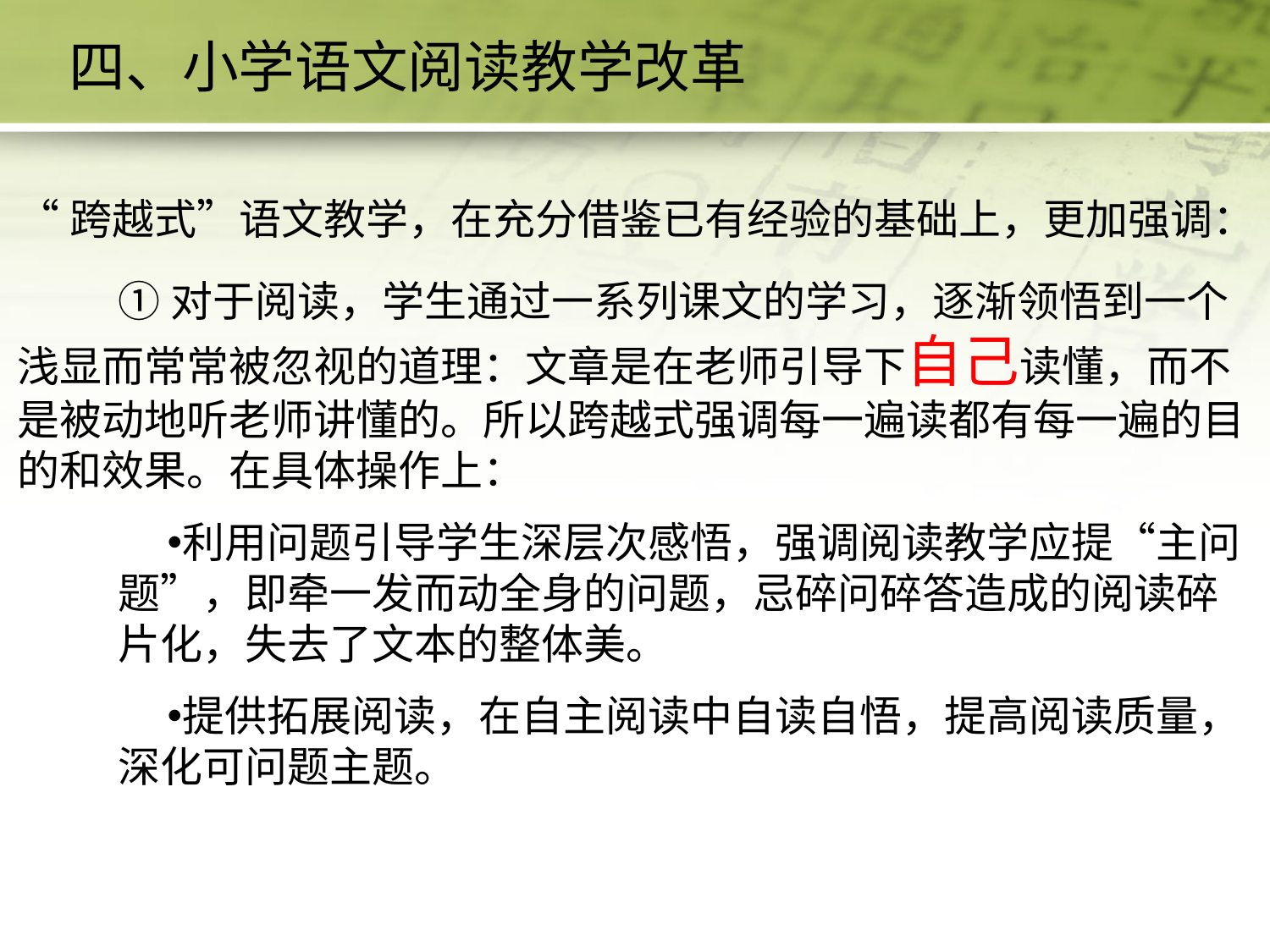

四、小学语文阅读教学改革
“跨越式”语文教学，在充分借鉴已有经验的基础上，更加强调：
①对于阅读，学生通过一系列课文的学习，逐渐领悟到一个浅显而常常被忽视的道理：文章是在老师引导下自己读懂，而不是被动地听老师讲懂的。所以跨越式强调每一遍读都有每一遍的目的和效果。在具体操作上：
利用问题引导学生深层次感悟，强调阅读教学应提“主问题”，即牵一发而动全身的问题，忌碎问碎答造成的阅读碎片化，失去了文本的整体美。
提供拓展阅读，在自主阅读中自读自悟，提高阅读质量，深化可问题主题。